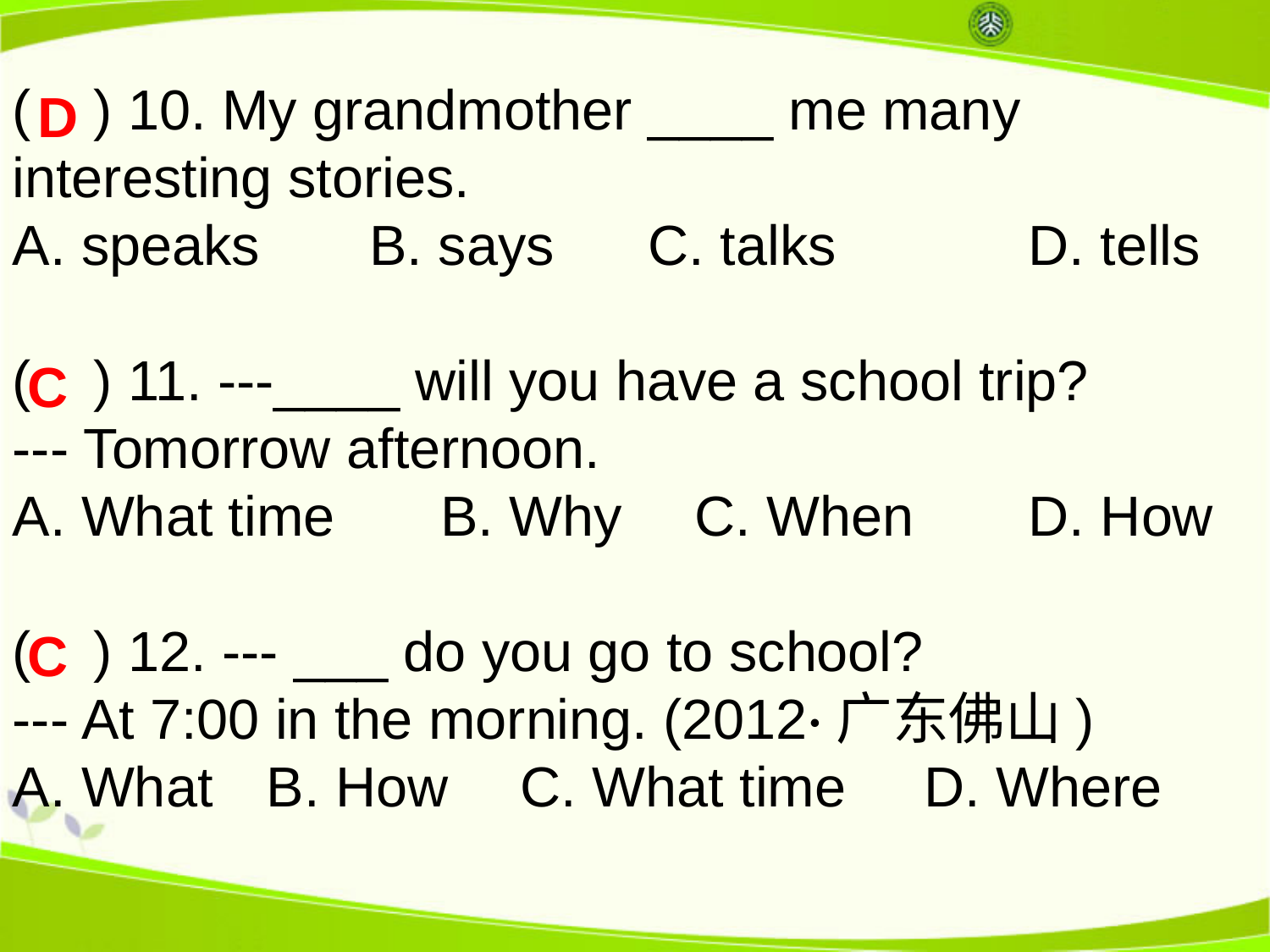

(    ) 10. My grandmother ____ me many interesting stories.
A. speaks       B. says      C. talks     	D. tells

(    ) 11. ---____ will you have a school trip?
--- Tomorrow afternoon.
A. What time	   B. Why	   C. When	D. How

(    ) 12. --- ___ do you go to school?
--- At 7:00 in the morning. (2012·广东佛山)
A. What	B. How	C. What time     D. Where
D
C
C